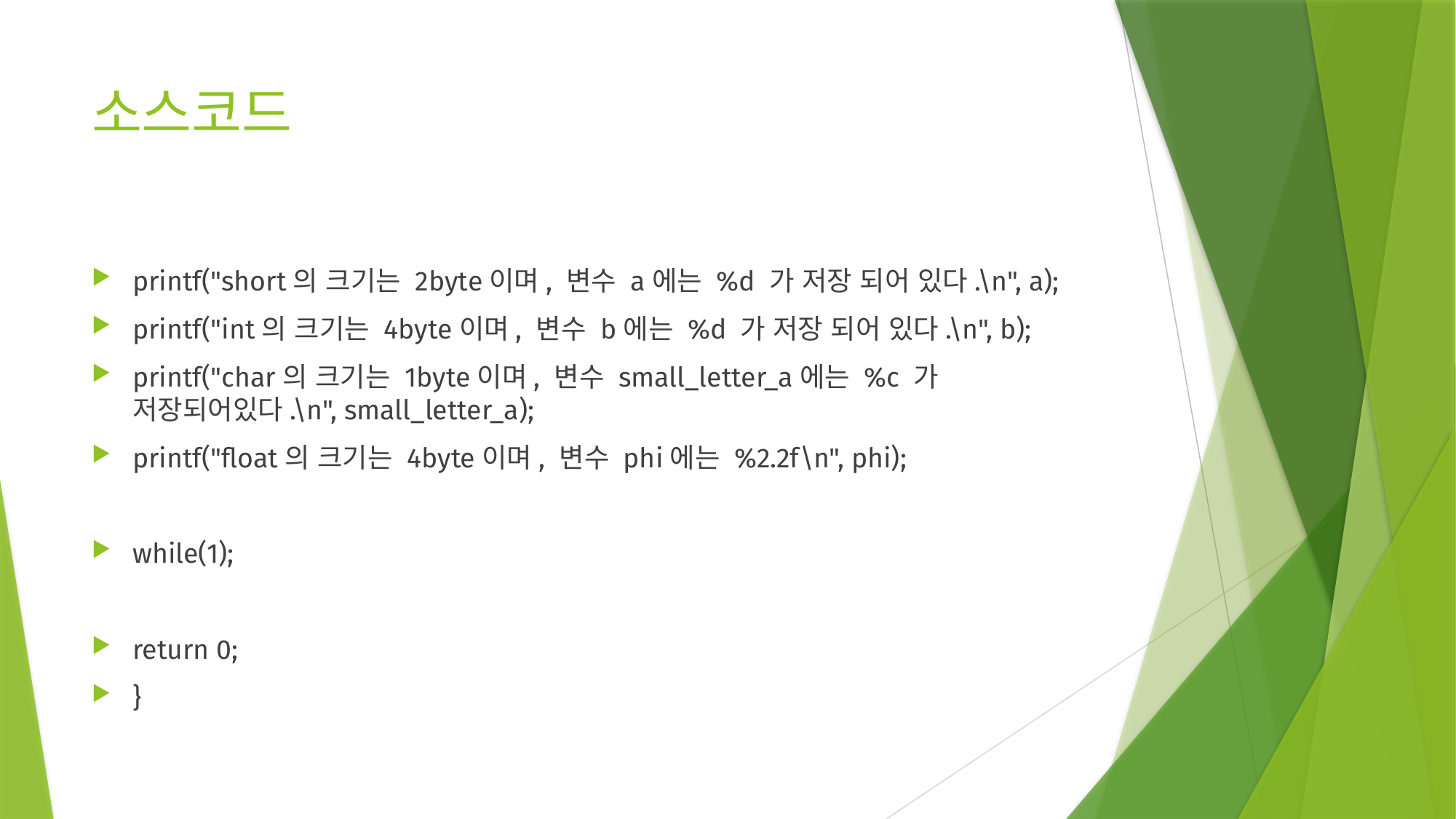

# 소스코드
printf("short의 크기는 2byte이며, 변수 a에는 %d 가 저장 되어 있다.\n", a);
printf("int의 크기는 4byte이며, 변수 b에는 %d 가 저장 되어 있다.\n", b);
printf("char의 크기는 1byte이며, 변수 small_letter_a에는 %c 가 저장되어있다.\n", small_letter_a);
printf("float의 크기는 4byte이며, 변수 phi에는 %2.2f\n", phi);

while(1);

return 0;
}